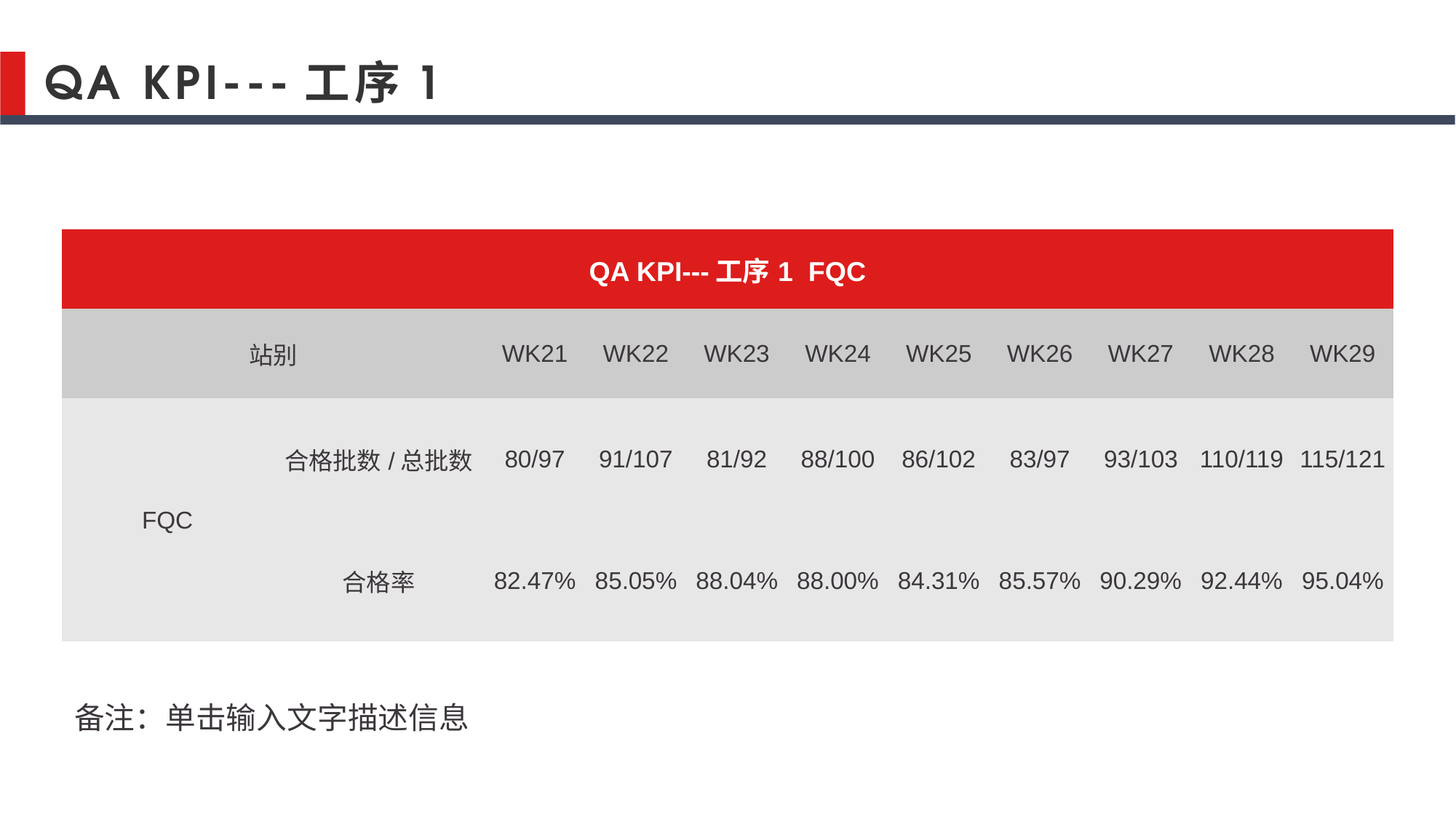

QA KPI---工序1

| QA KPI---工序1 FQC |  |  |  |  |  |  |  |  |  |  |
| --- | --- | --- | --- | --- | --- | --- | --- | --- | --- | --- |
| 站别 |  | WK21 | WK22 | WK23 | WK24 | WK25 | WK26 | WK27 | WK28 | WK29 |
| FQC | 合格批数/总批数 | 80/97 | 91/107 | 81/92 | 88/100 | 86/102 | 83/97 | 93/103 | 110/119 | 115/121 |
|  | 合格率 | 82.47% | 85.05% | 88.04% | 88.00% | 84.31% | 85.57% | 90.29% | 92.44% | 95.04% |
备注：单击输入文字描述信息